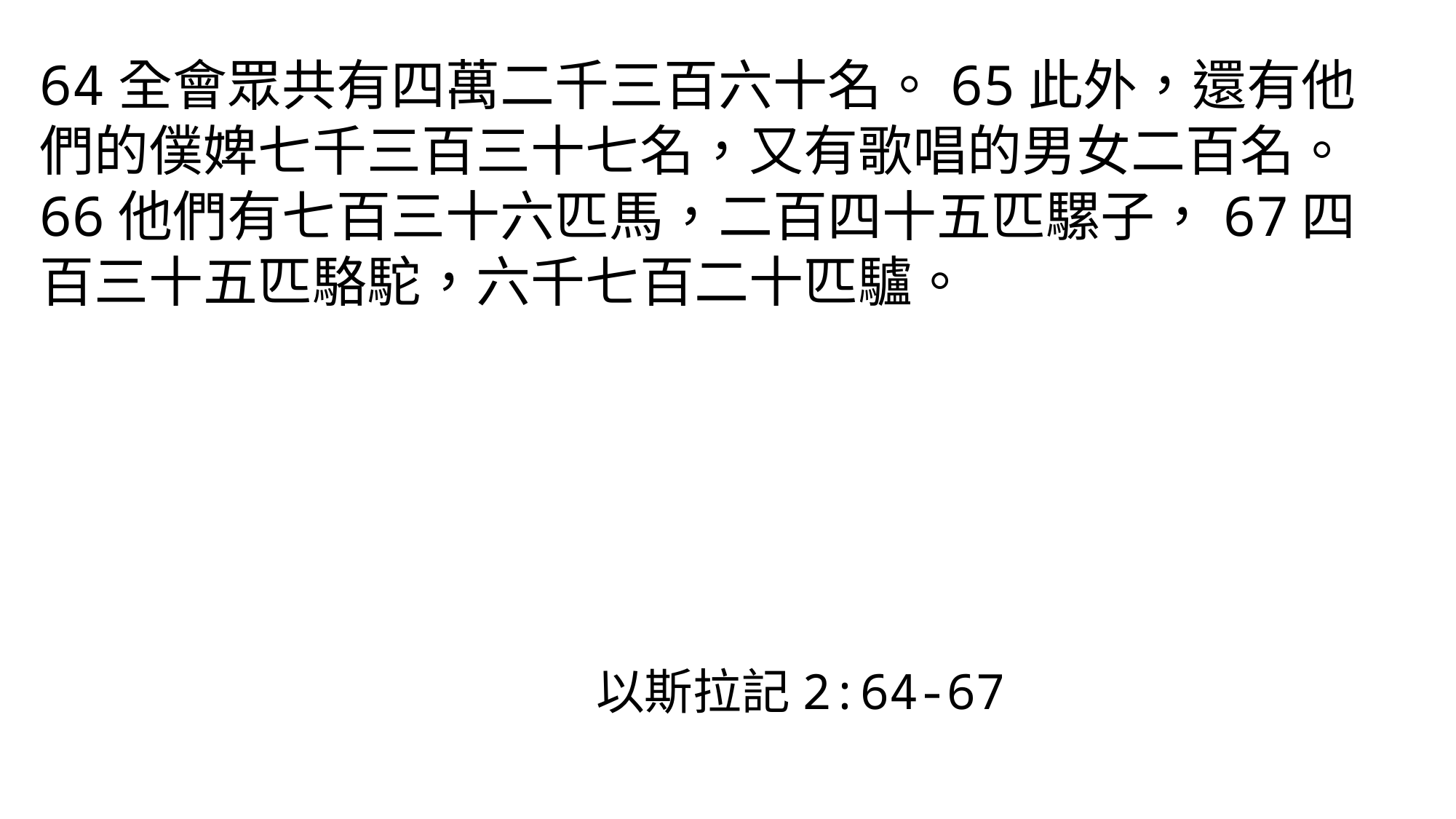

64全會眾共有四萬二千三百六十名。65此外，還有他們的僕婢七千三百三十七名，又有歌唱的男女二百名。66他們有七百三十六匹馬，二百四十五匹騾子，67四百三十五匹駱駝，六千七百二十匹驢。

以斯拉記2:64-67